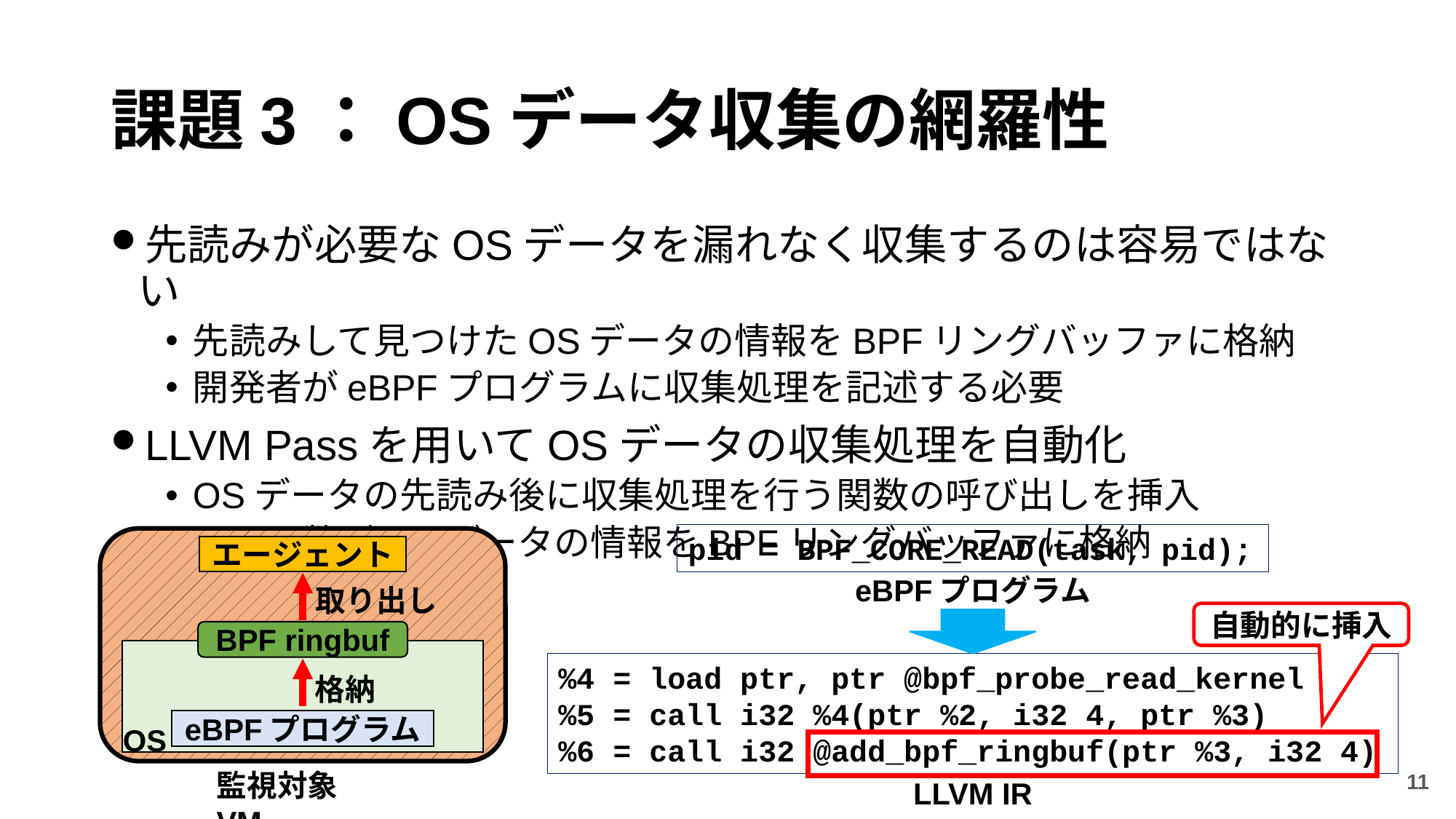

# 課題3：OSデータ収集の網羅性
先読みが必要なOSデータを漏れなく収集するのは容易ではない
先読みして見つけたOSデータの情報をBPFリングバッファに格納
開発者がeBPFプログラムに収集処理を記述する必要
LLVM Passを用いてOSデータの収集処理を自動化
OSデータの先読み後に収集処理を行う関数の呼び出しを挿入
この関数がOSデータの情報をBPFリングバッファに格納
pid = BPF_CORE_READ(task, pid);

エージェント
eBPFプログラム
取り出し
自動的に挿入

BPF ringbuf

%4 = load ptr, ptr @bpf_probe_read_kernel
%5 = call i32 %4(ptr %2, i32 4, ptr %3)
%6 = call i32 @add_bpf_ringbuf(ptr %3, i32 4)
格納
eBPFプログラム
OS

11
監視対象VM
LLVM IR